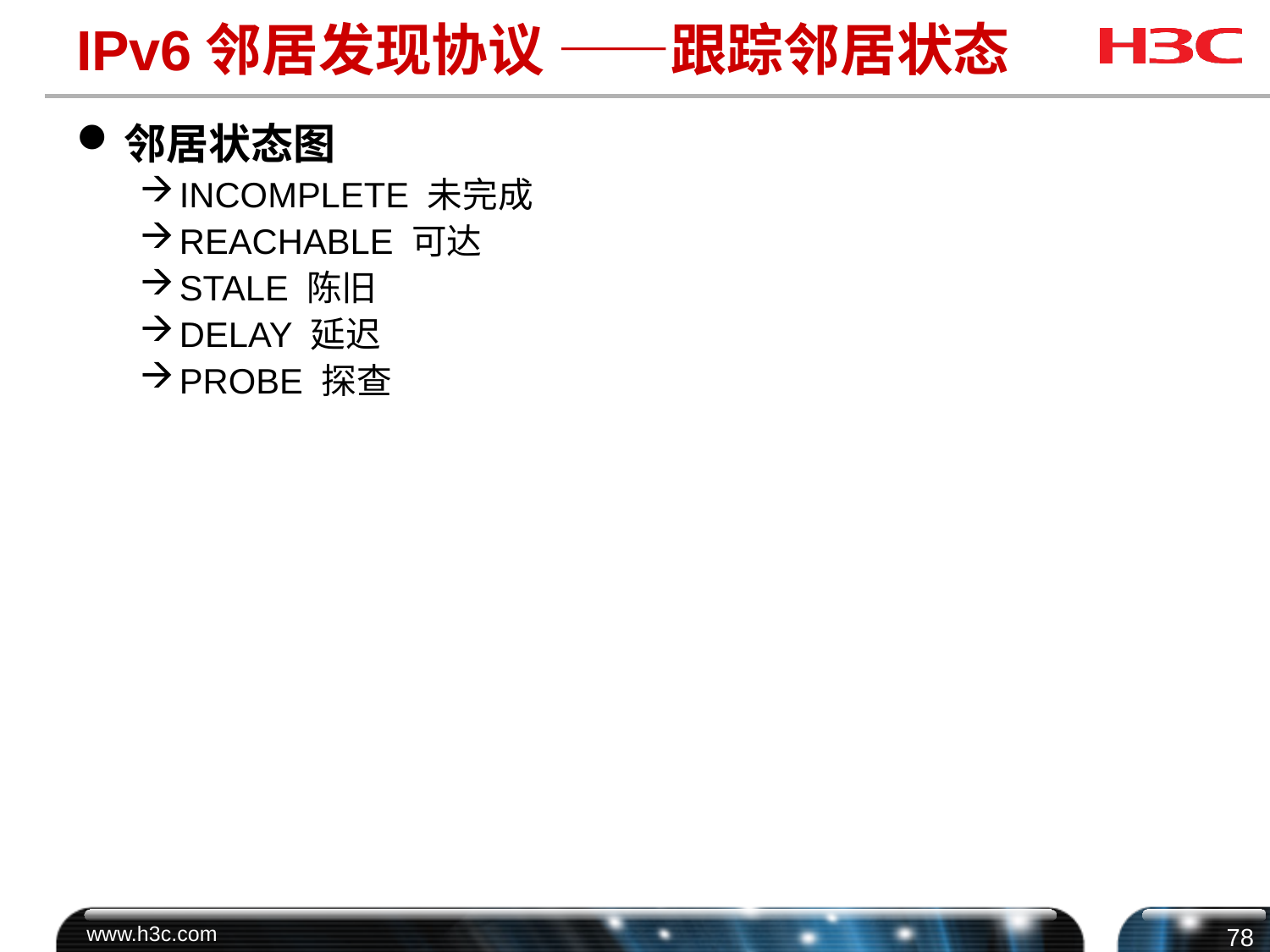

# IPv6邻居发现协议 ——跟踪邻居状态
邻居状态图
INCOMPLETE 未完成
REACHABLE 可达
STALE 陈旧
DELAY 延迟
PROBE 探查